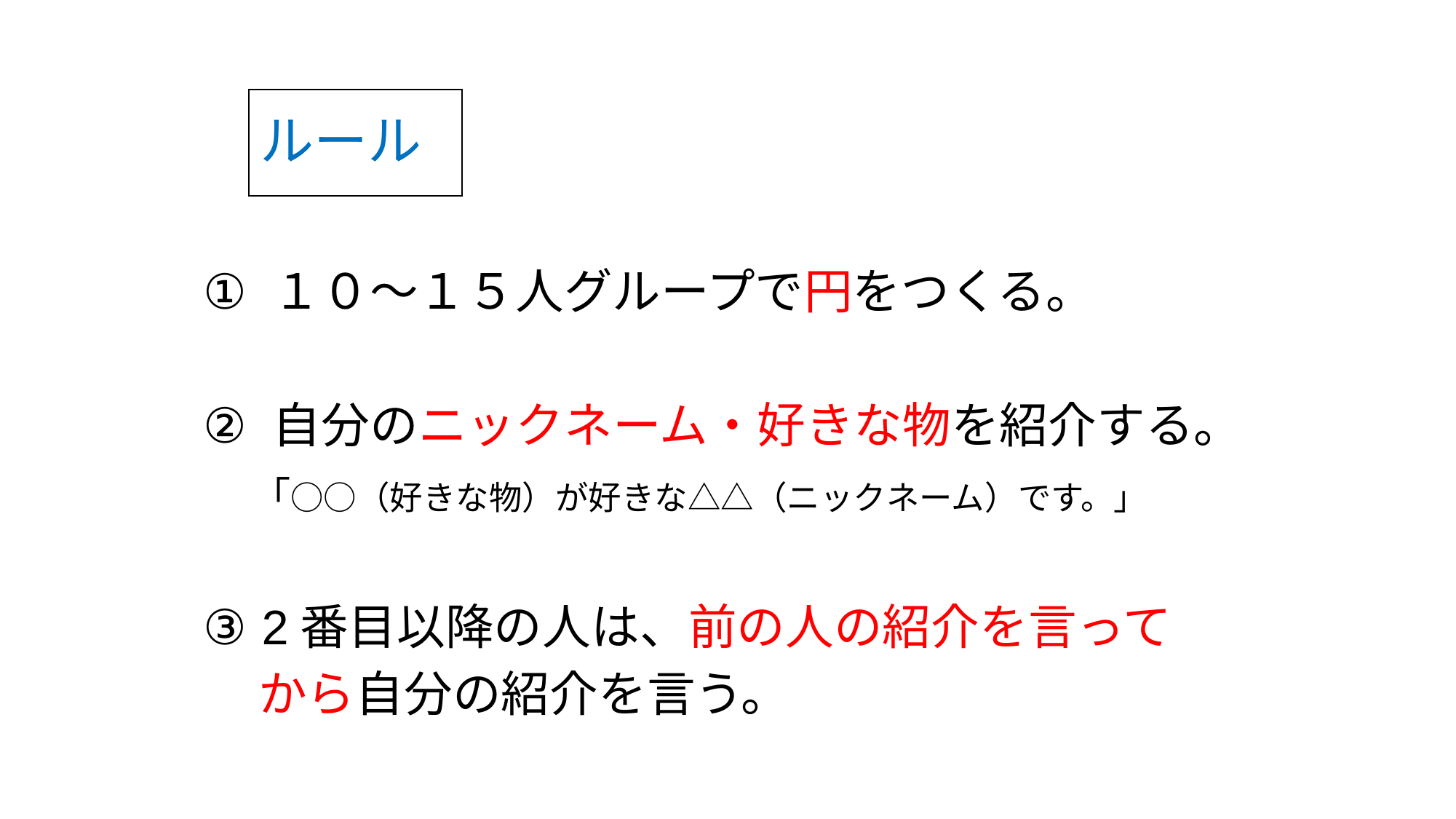

# ルール
 １０～１５人グループで円をつくる。

 自分のニックネーム・好きな物を紹介する。
　「○○（好きな物）が好きな△△（ニックネーム）です。」

 2番目以降の人は、前の人の紹介を言って
    から自分の紹介を言う。